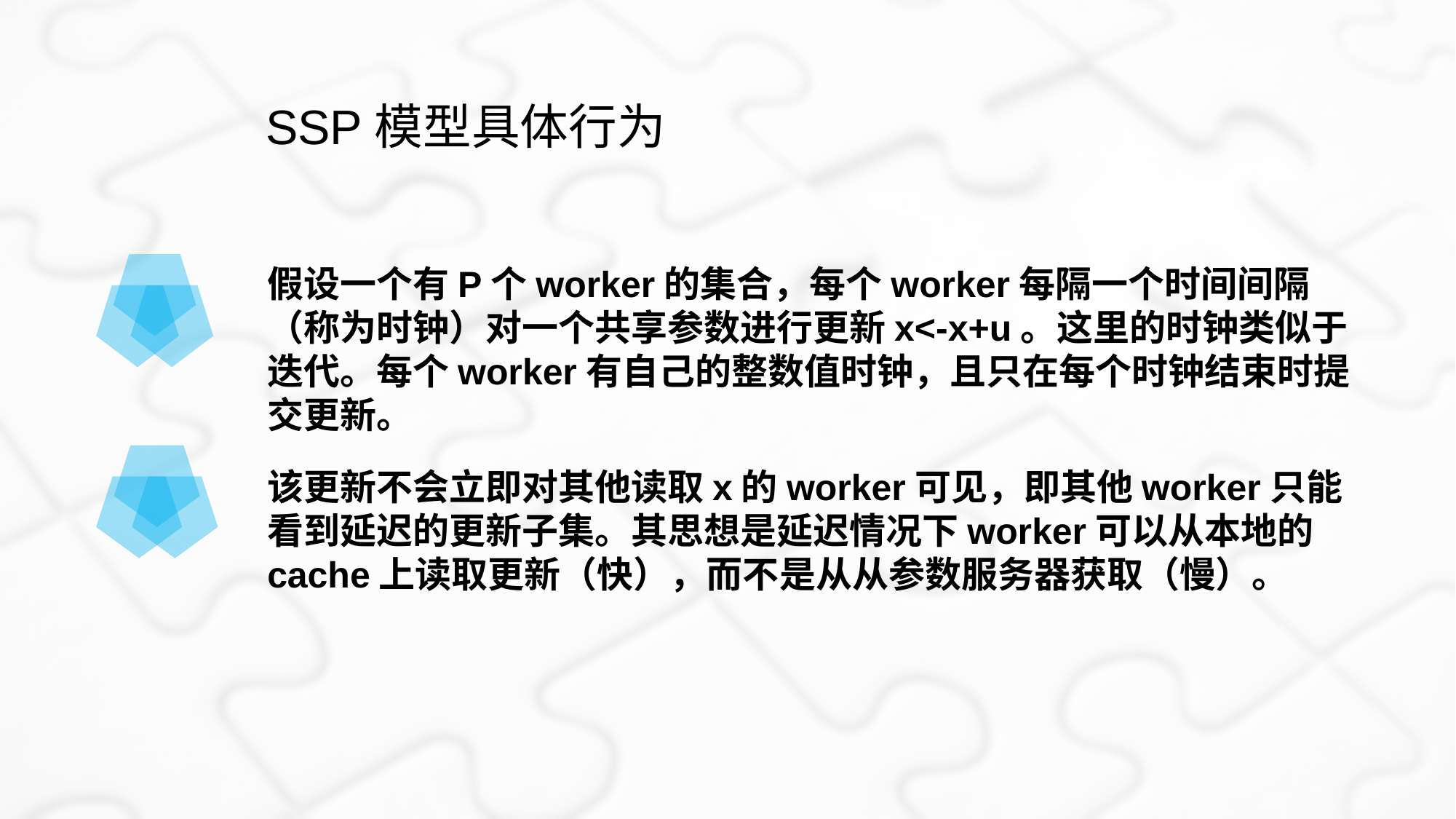

SSP模型具体行为

假设一个有P个worker的集合，每个worker每隔一个时间间隔（称为时钟）对一个共享参数进行更新x<-x+u。这里的时钟类似于迭代。每个worker有自己的整数值时钟，且只在每个时钟结束时提交更新。

该更新不会立即对其他读取x的worker可见，即其他worker只能看到延迟的更新子集。其思想是延迟情况下worker可以从本地的cache上读取更新（快），而不是从从参数服务器获取（慢）。